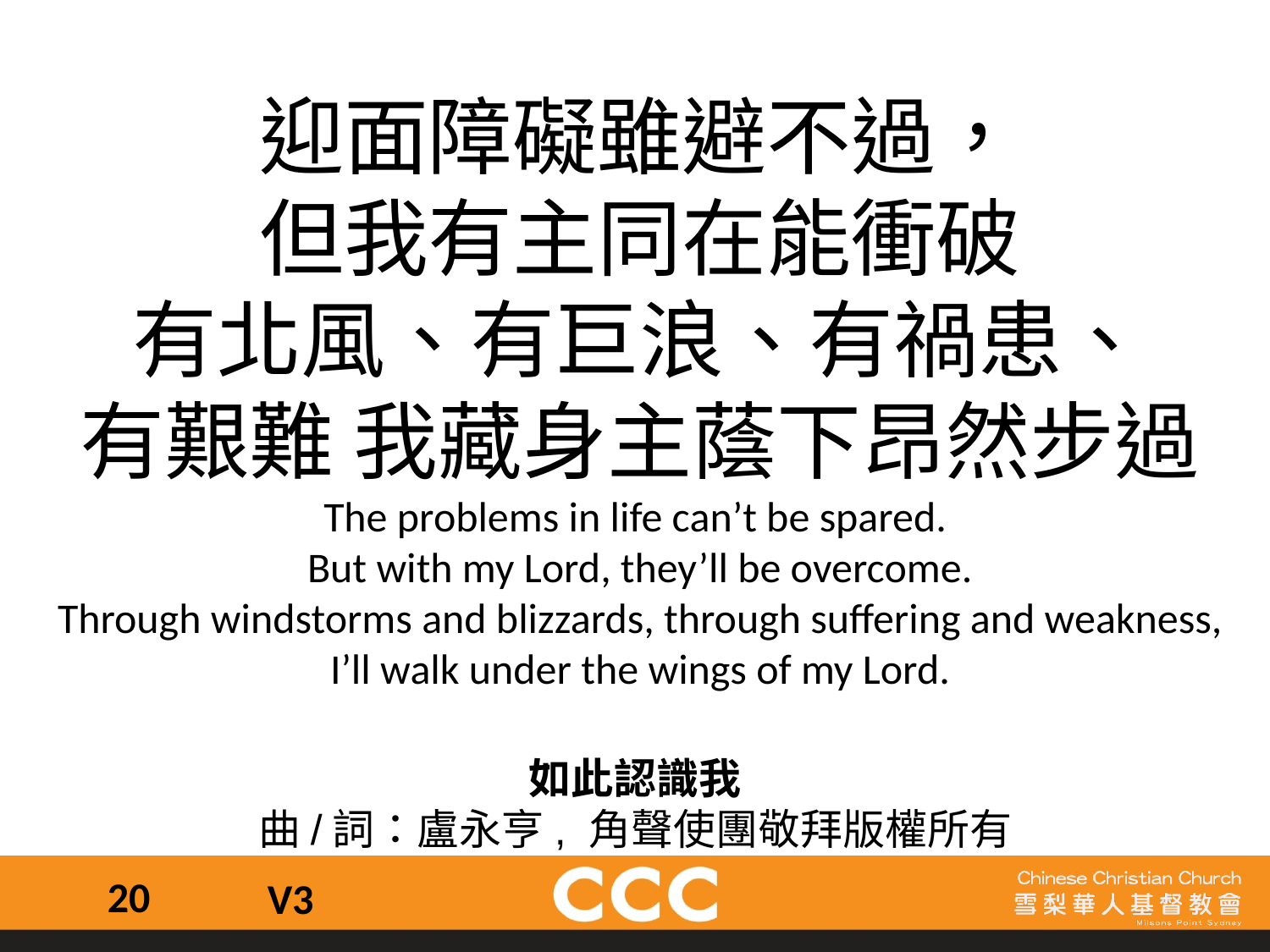

迎面障礙雖避不過，
但我有主同在能衝破
有北風、有巨浪、有禍患、
有艱難 我藏身主蔭下昂然步過
The problems in life can’t be spared.
But with my Lord, they’ll be overcome.
Through windstorms and blizzards, through suffering and weakness,
I’ll walk under the wings of my Lord.
如此認識我
曲/詞：盧永亨, 角聲使團敬拜版權所有
20
V3